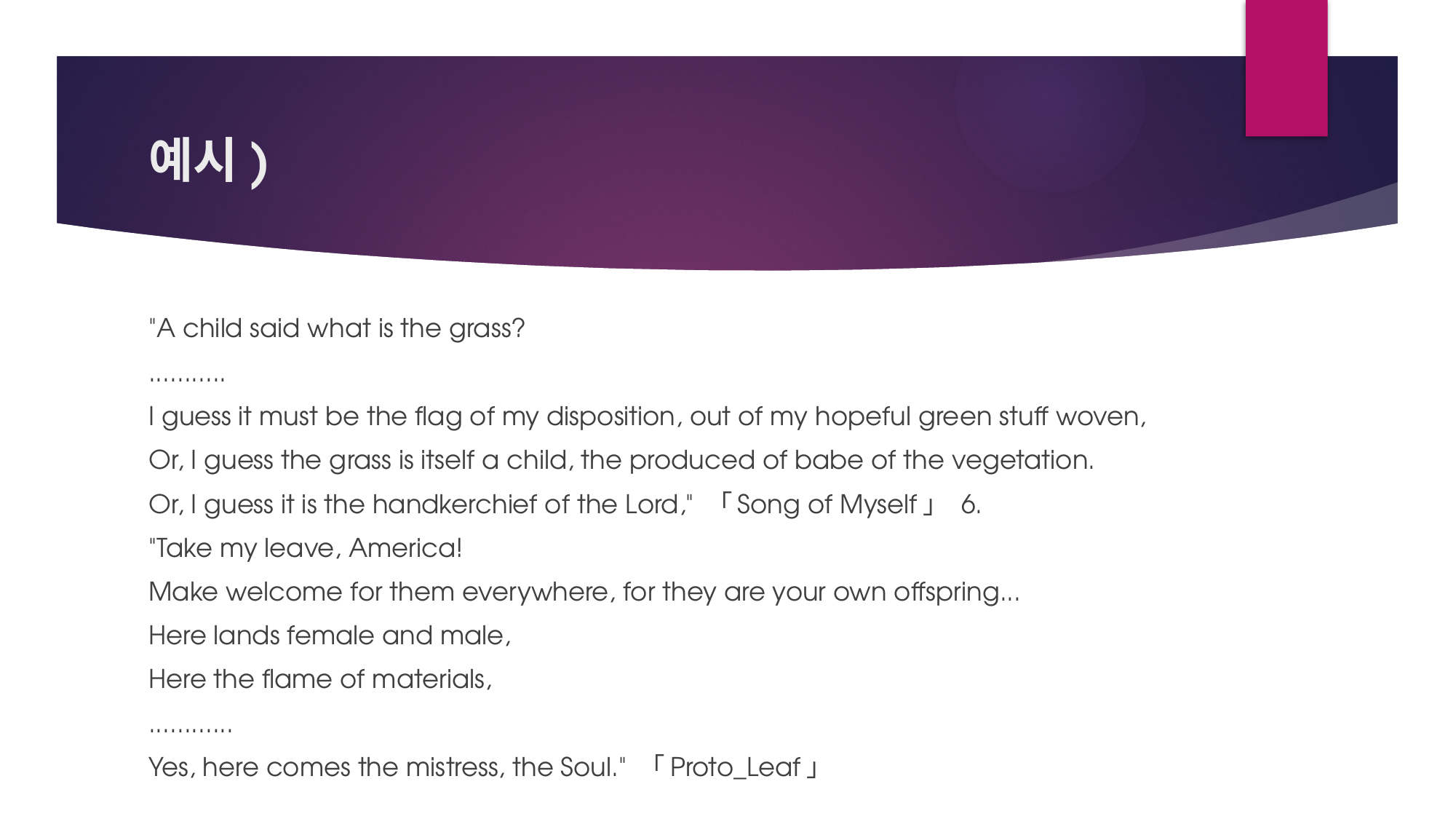

# 예시)

"A child said what is the grass?
...........
I guess it must be the flag of my disposition, out of my hopeful green stuff woven,
Or, I guess the grass is itself a child, the produced of babe of the vegetation.
Or, I guess it is the handkerchief of the Lord," 「Song of Myself」 6.
"Take my leave, America!
Make welcome for them everywhere, for they are your own offspring...
Here lands female and male,
Here the flame of materials,
............
Yes, here comes the mistress, the Soul." 「Proto_Leaf」